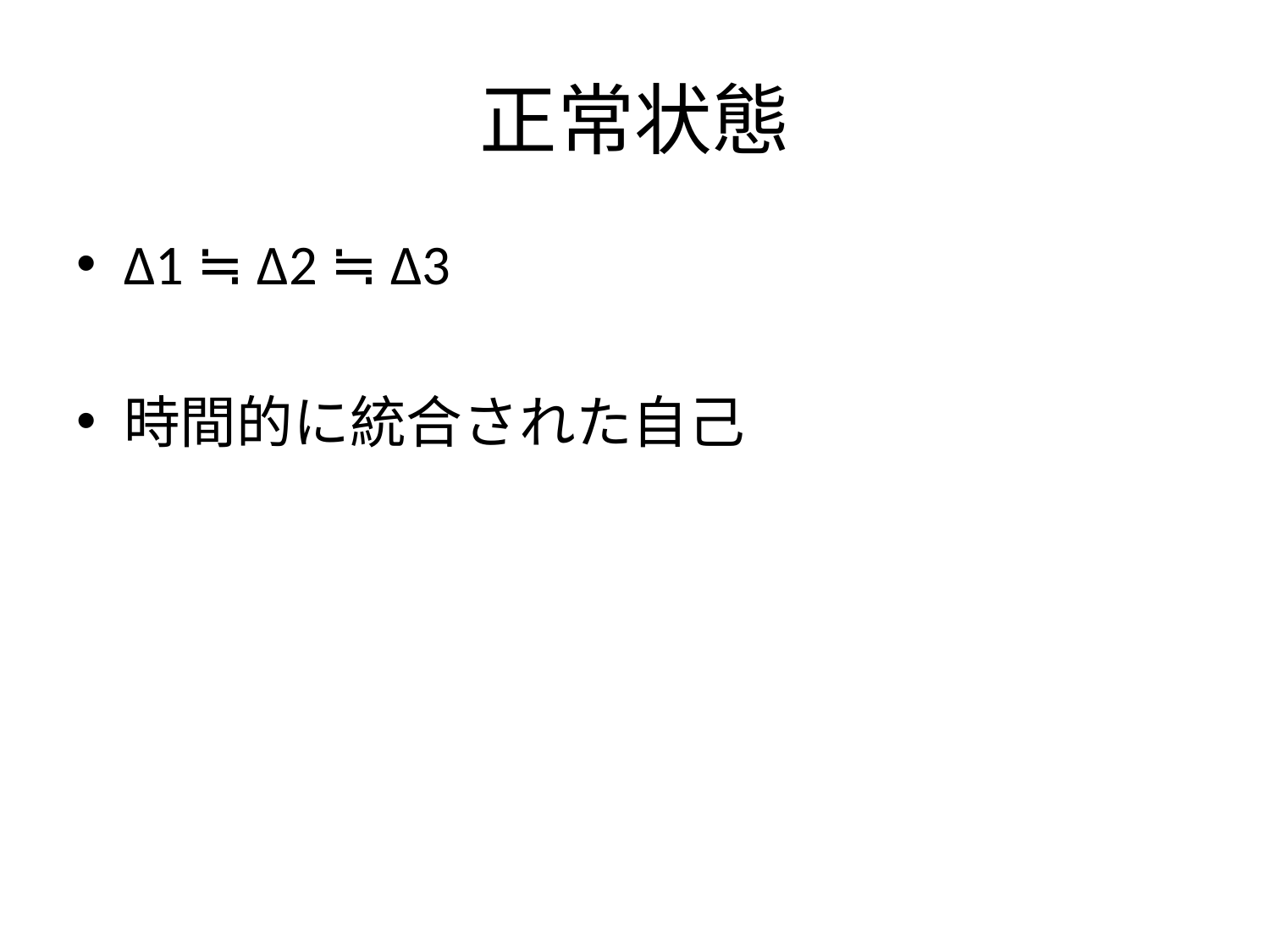

# 正常状態
Δ1 ≒ Δ2 ≒ Δ3

時間的に統合された自己